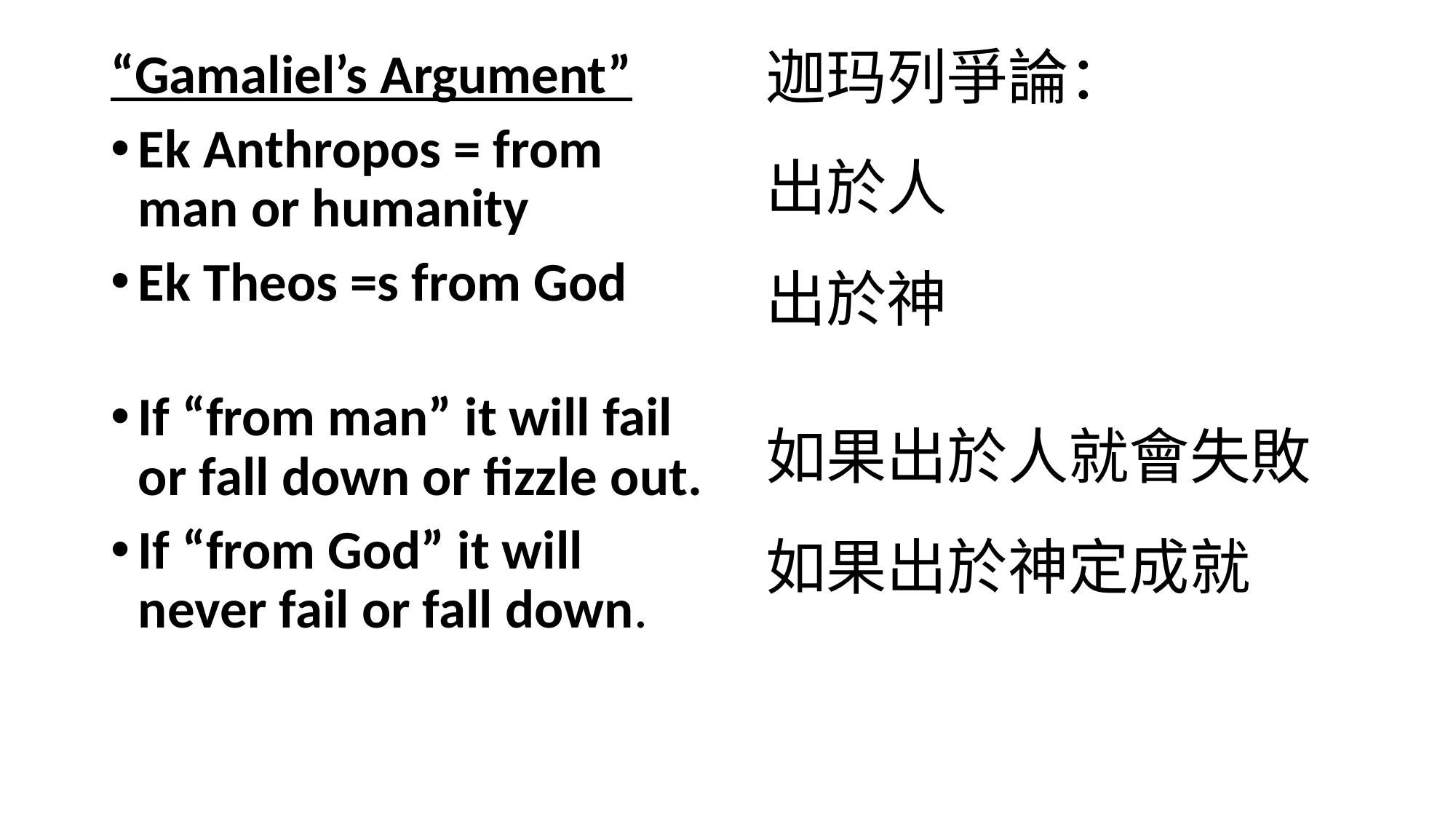

“Gamaliel’s Argument”
Ek Anthropos = from man or humanity
Ek Theos =s from God

If “from man” it will fail or fall down or fizzle out.
If “from God” it will never fail or fall down.

迦玛列爭論：

出於人

出於神

如果出於人就會失敗

如果出於神定成就
#